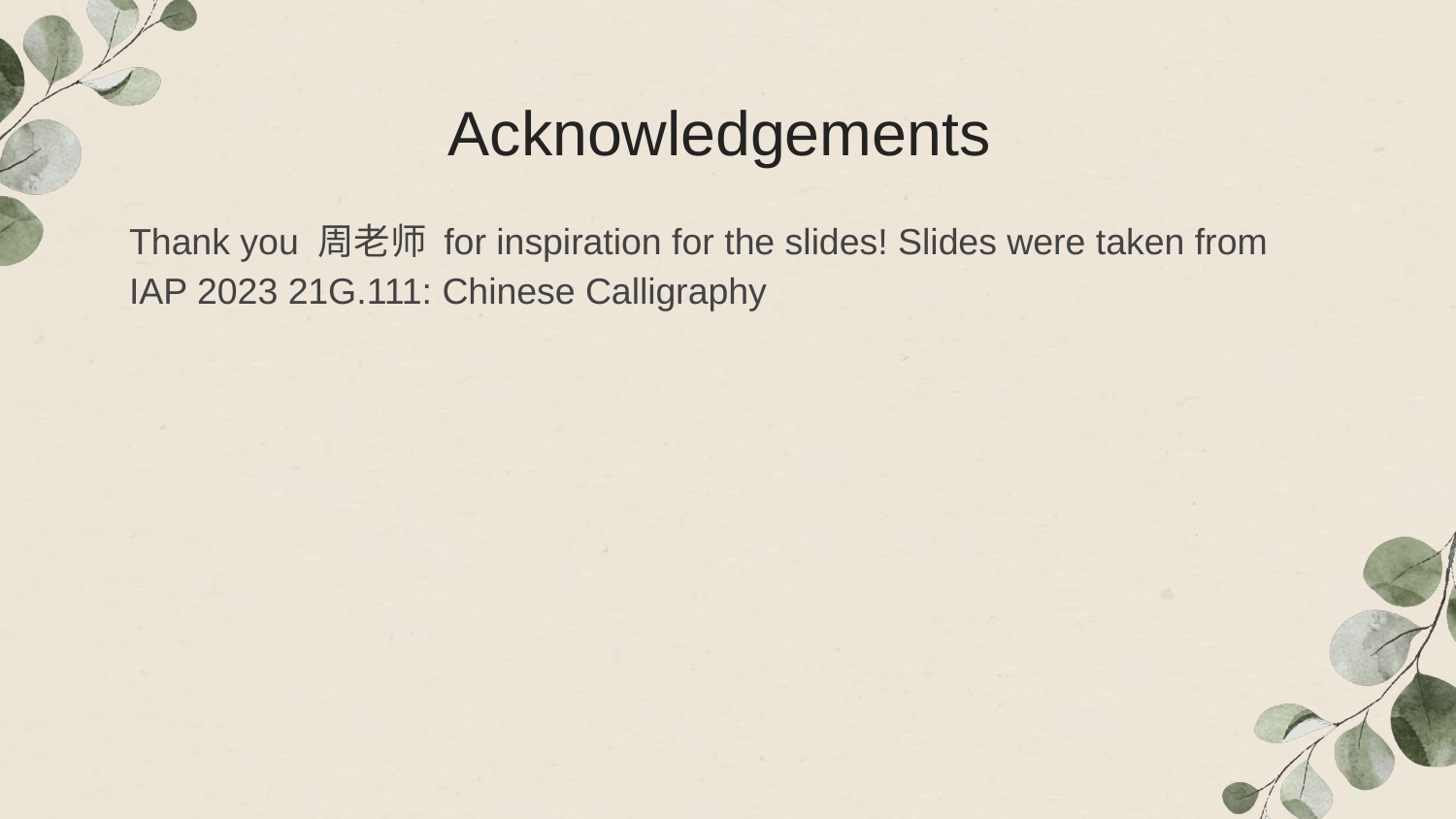

# Acknowledgements
Thank you 周老师 for inspiration for the slides! Slides were taken from IAP 2023 21G.111: Chinese Calligraphy